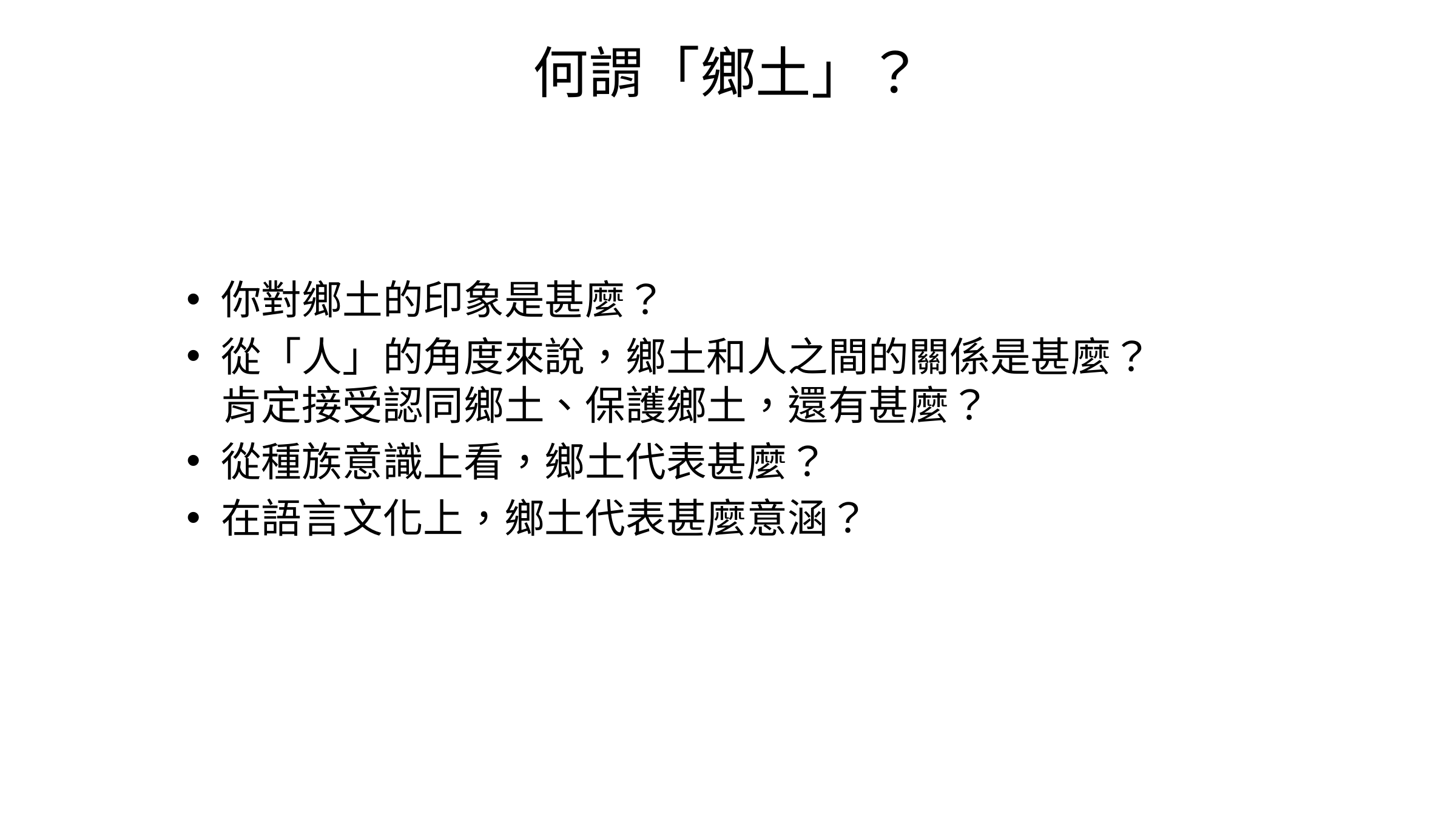

# 何謂「鄉土」？
你對鄉土的印象是甚麼？
從「人」的角度來說，鄉土和人之間的關係是甚麼？肯定接受認同鄉土、保護鄉土，還有甚麼？
從種族意識上看，鄉土代表甚麼？
在語言文化上，鄉土代表甚麼意涵？